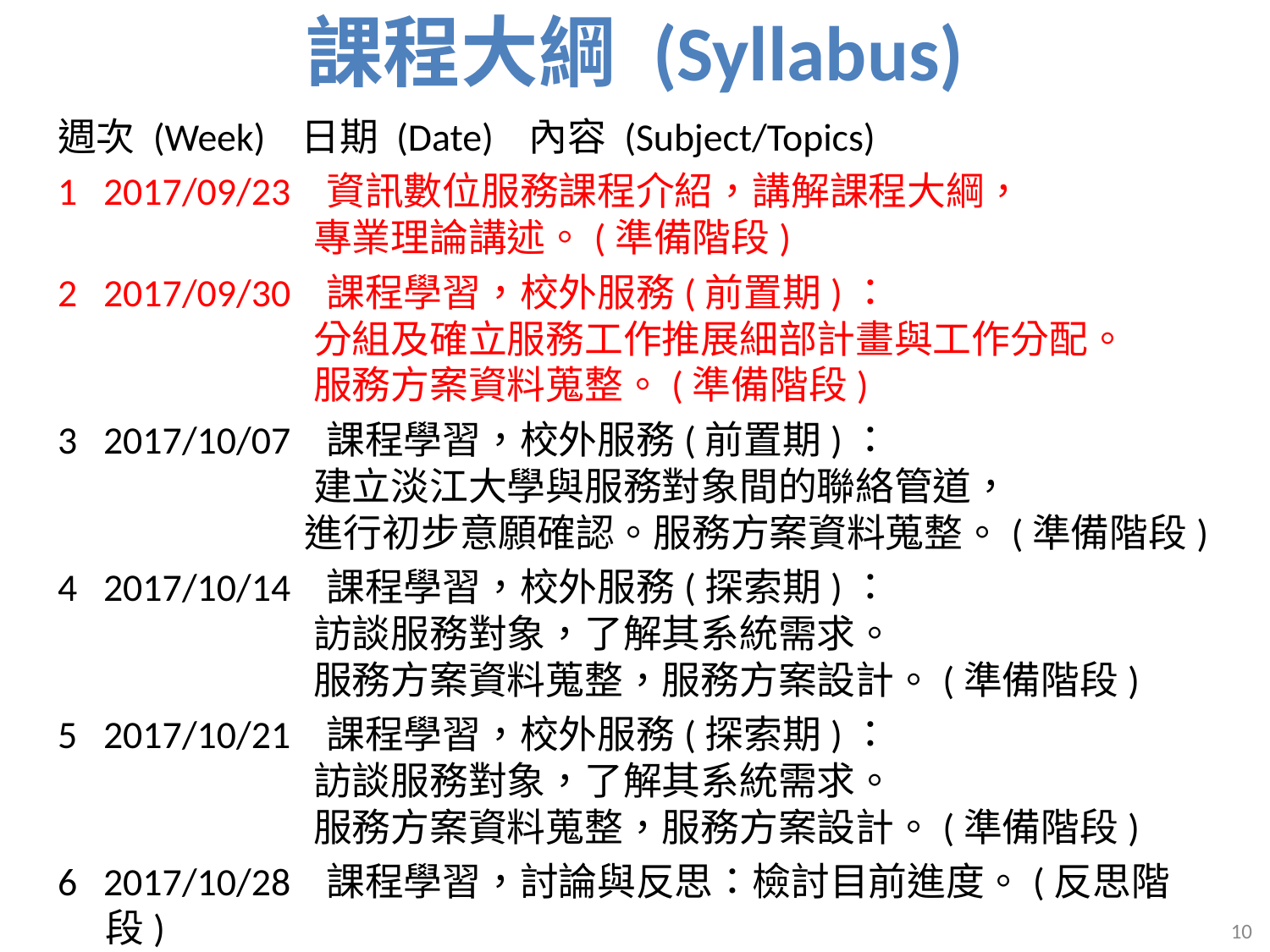

# 課程大綱 (Syllabus)
週次 (Week)   日期 (Date)   內容 (Subject/Topics)
1   2017/09/23   資訊數位服務課程介紹，講解課程大綱，
                        專業理論講述。(準備階段)
2   2017/09/30   課程學習，校外服務(前置期)：
                        分組及確立服務工作推展細部計畫與工作分配。
                        服務方案資料蒐整。(準備階段)
3   2017/10/07   課程學習，校外服務(前置期)：
                        建立淡江大學與服務對象間的聯絡管道，
                       進行初步意願確認。服務方案資料蒐整。(準備階段)
4   2017/10/14   課程學習，校外服務(探索期)：
                        訪談服務對象，了解其系統需求。
                        服務方案資料蒐整，服務方案設計。(準備階段)
5   2017/10/21   課程學習，校外服務(探索期)：
                        訪談服務對象，了解其系統需求。
                        服務方案資料蒐整，服務方案設計。(準備階段)
6   2017/10/28   課程學習，討論與反思：檢討目前進度。(反思階段)

10